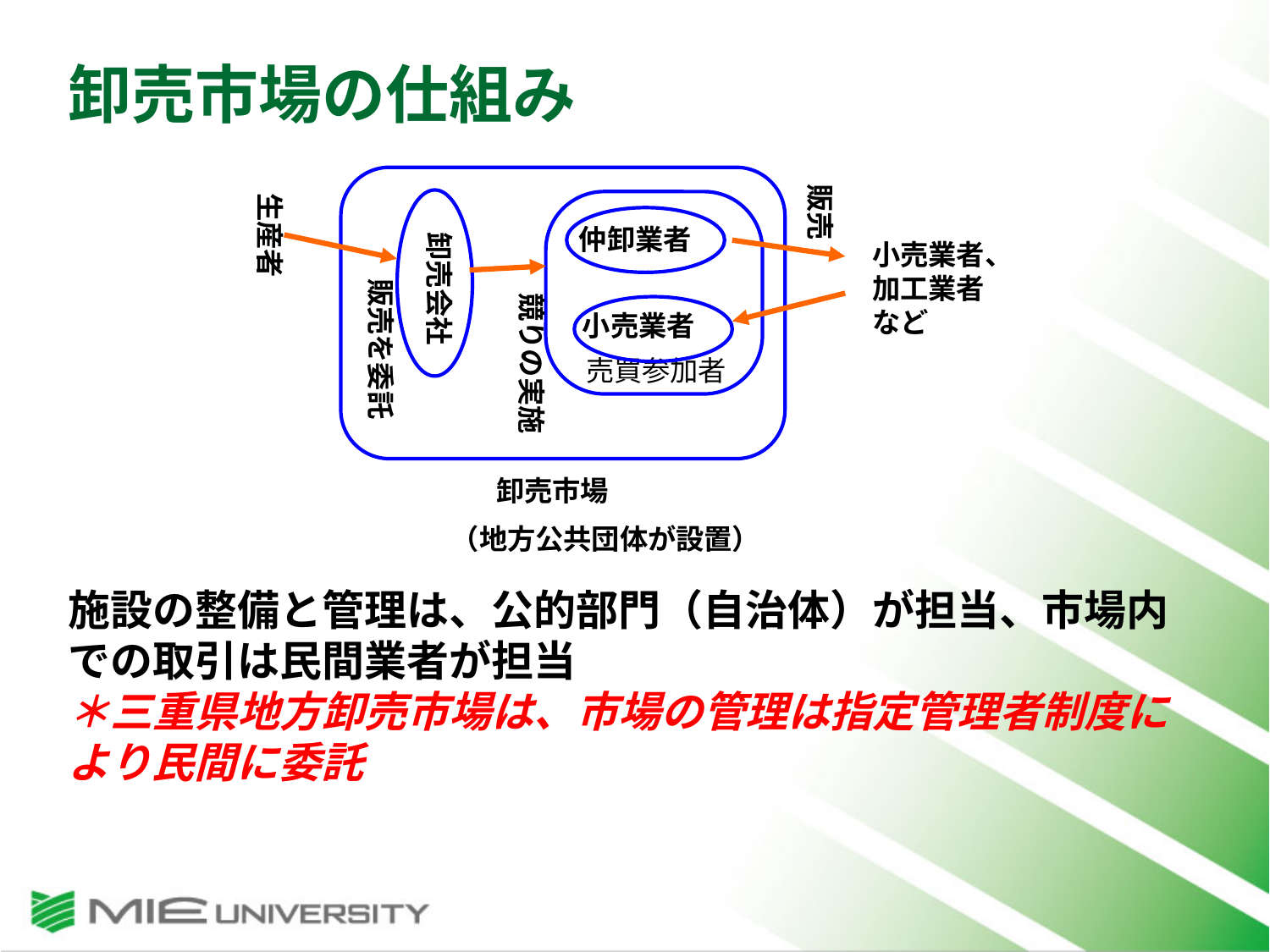

卸売市場の仕組み

販売
生産者

仲卸業者
卸売会社
小売業者、加工業者など
販売を委託
競りの実施

小売業者
売買参加者
卸売市場
（地方公共団体が設置）
施設の整備と管理は、公的部門（自治体）が担当、市場内での取引は民間業者が担当
＊三重県地方卸売市場は、市場の管理は指定管理者制度により民間に委託